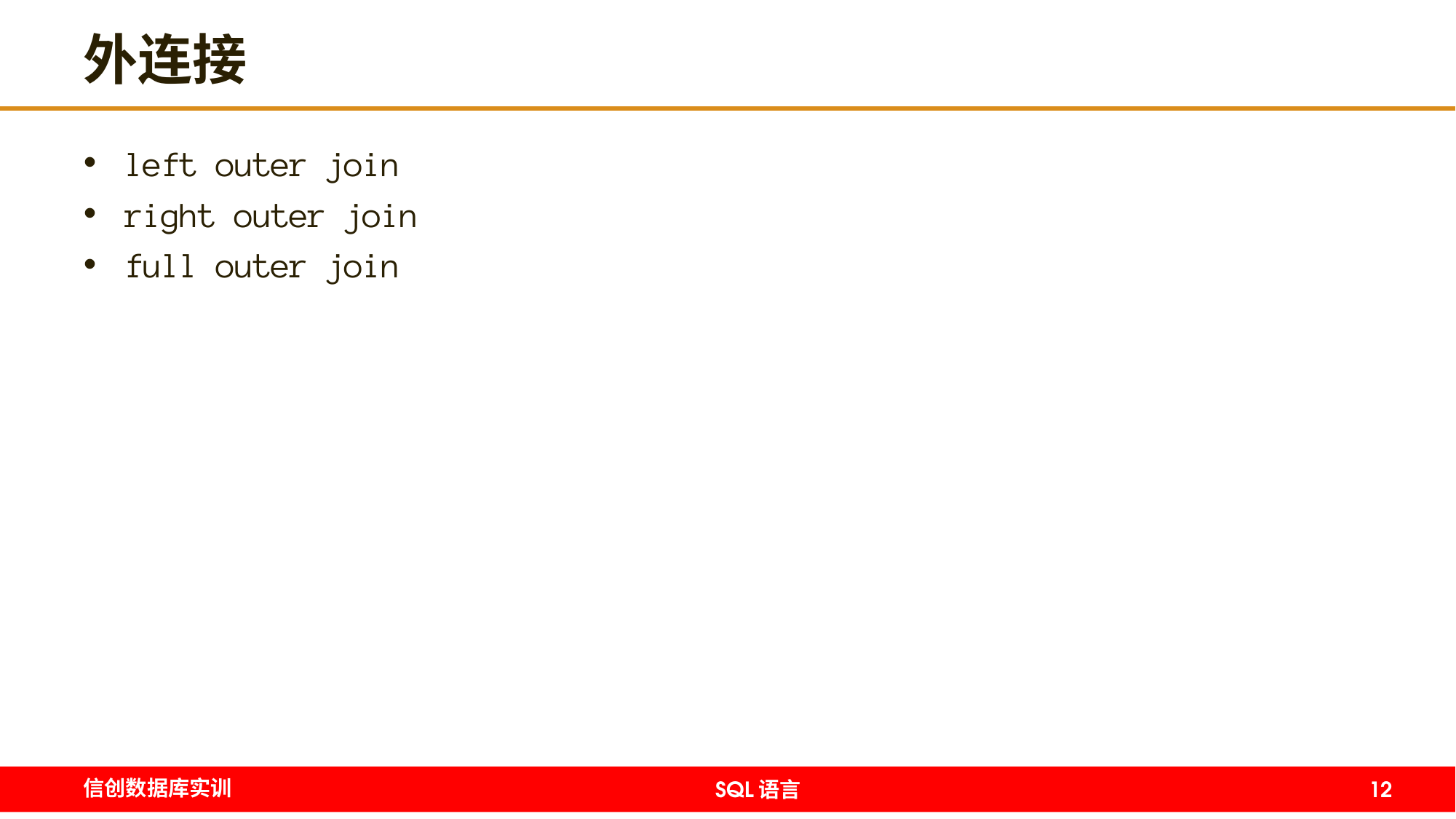

# 外连接
left outer join
right outer join
full outer join